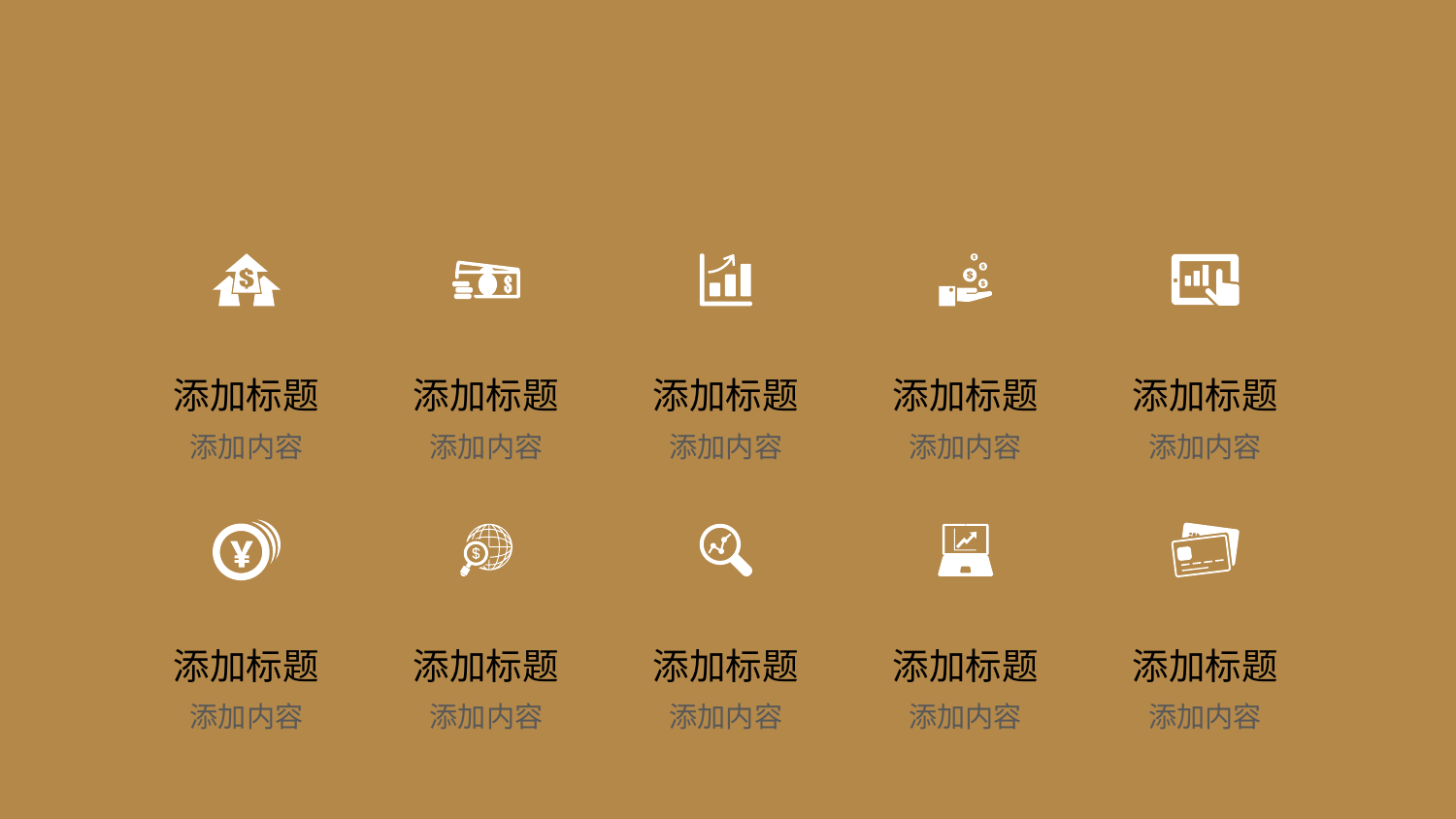

# 请点击这里添加相关标题

添加标题
添加标题
添加标题
添加标题
添加标题
添加内容
添加内容
添加内容
添加内容
添加内容

添加标题
添加标题
添加标题
添加标题
添加标题
添加内容
添加内容
添加内容
添加内容
添加内容